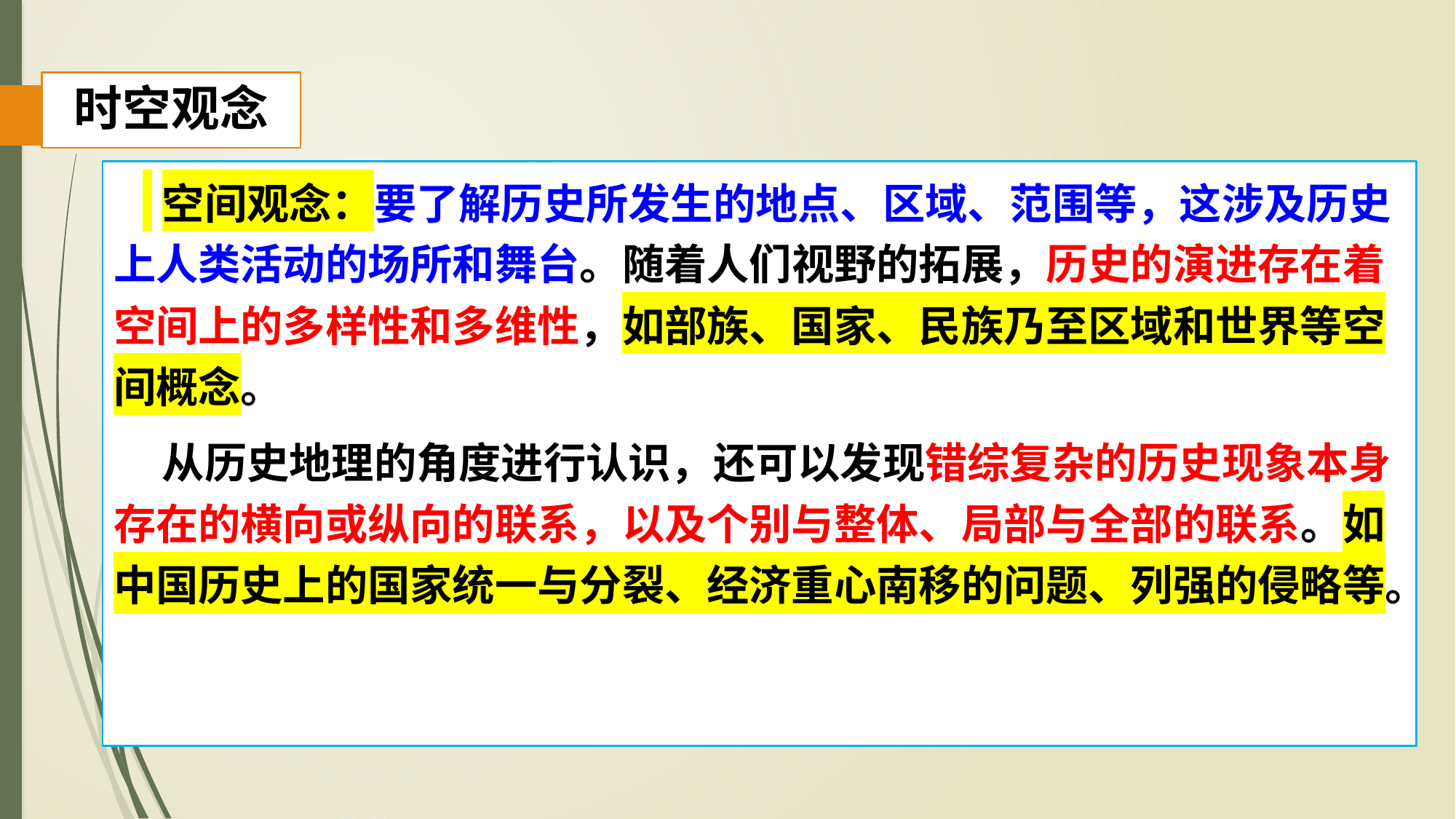

# 时空观念
    空间观念：要了解历史所发生的地点、区域、范围等，这涉及历史上人类活动的场所和舞台。随着人们视野的拓展，历史的演进存在着空间上的多样性和多维性，如部族、国家、民族乃至区域和世界等空间概念。
    从历史地理的角度进行认识，还可以发现错综复杂的历史现象本身存在的横向或纵向的联系，以及个别与整体、局部与全部的联系。如中国历史上的国家统一与分裂、经济重心南移的问题、列强的侵略等。